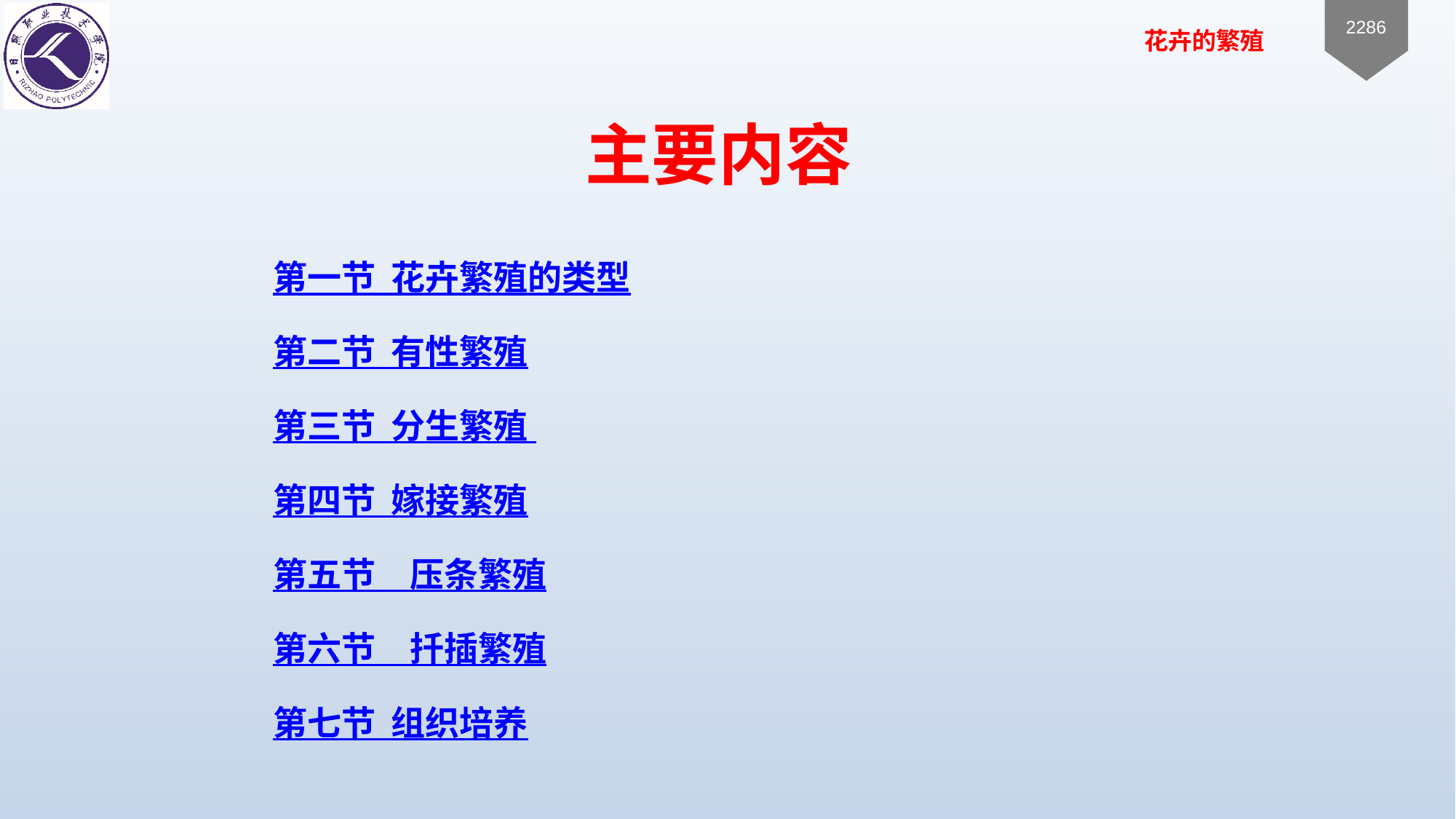

# 主要内容
第一节  花卉繁殖的类型
第二节  有性繁殖
第三节  分生繁殖
第四节  嫁接繁殖
第五节　压条繁殖
第六节　扦插繁殖
第七节  组织培养